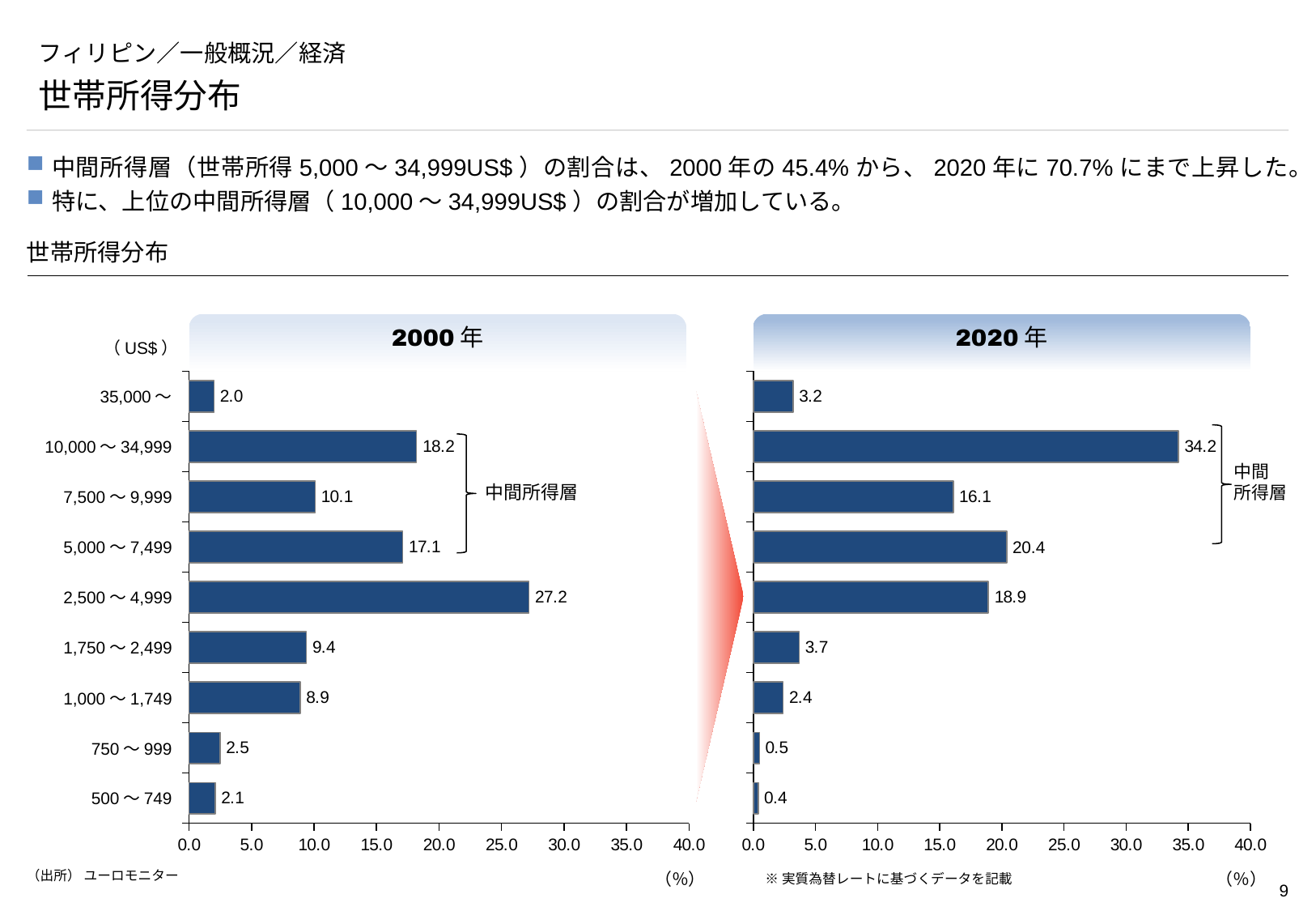

# フィリピン／一般概況／経済
世帯所得分布
中間所得層（世帯所得5,000～34,999US$）の割合は、2000年の45.4%から、2020年に70.7%にまで上昇した。
特に、上位の中間所得層（10,000～34,999US$）の割合が増加している。
世帯所得分布
2000年
2020年
（US$）

### Chart

| Category |  |
|---|---|

### Chart

| Category |  |
|---|---|
35,000～

10,000～34,999
中間
所得層
中間所得層
7,500～9,999
5,000～7,499
20.4

2,500～4,999
1,750～2,499
1,000～1,749
750～999
500～749
（出所） ユーロモニター
※実質為替レートに基づくデータを記載
（％）
（％）